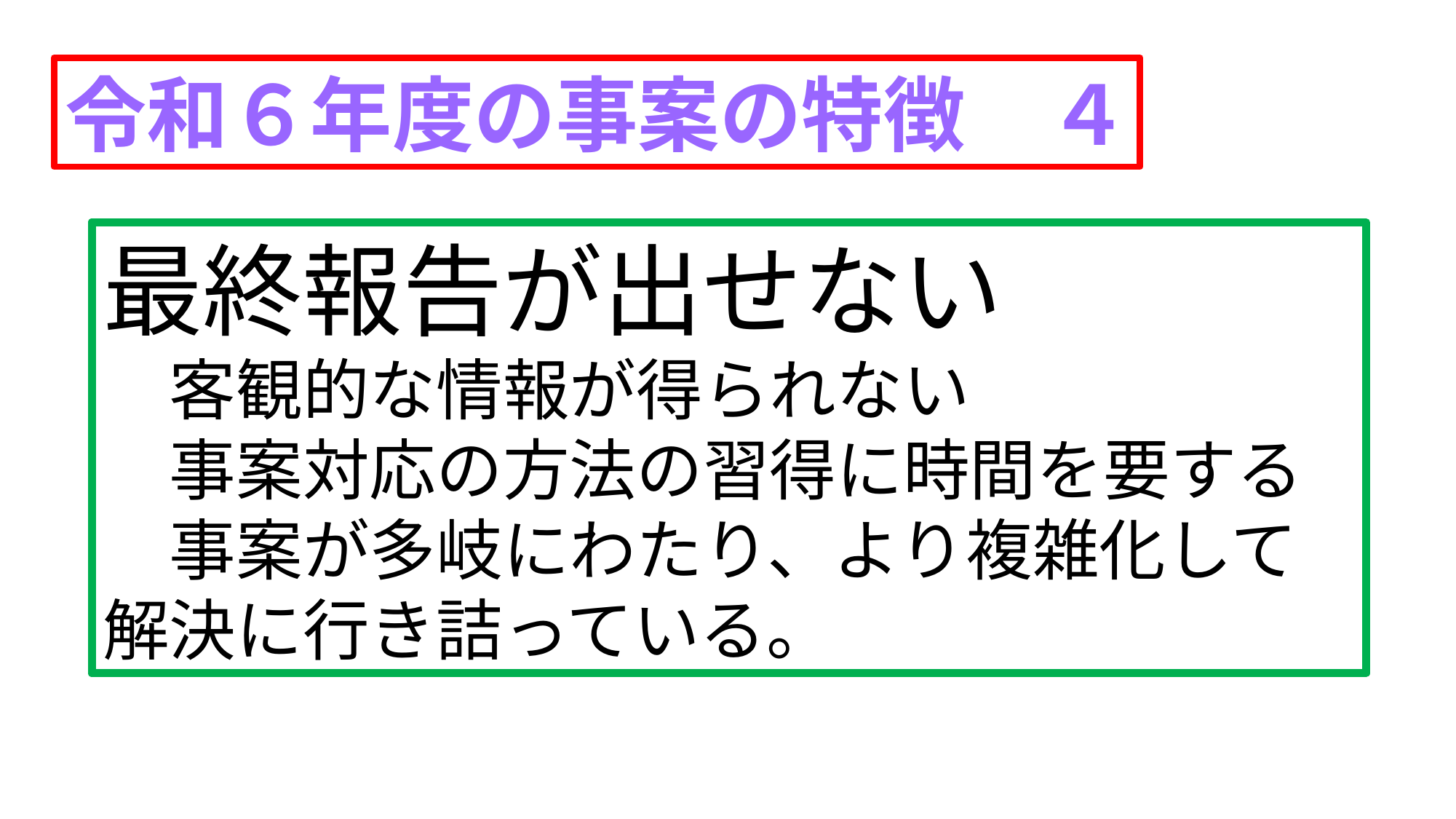

令和６年度の事案の特徴　４
最終報告が出せない
　客観的な情報が得られない
　事案対応の方法の習得に時間を要する
　事案が多岐にわたり、より複雑化して解決に行き詰っている。